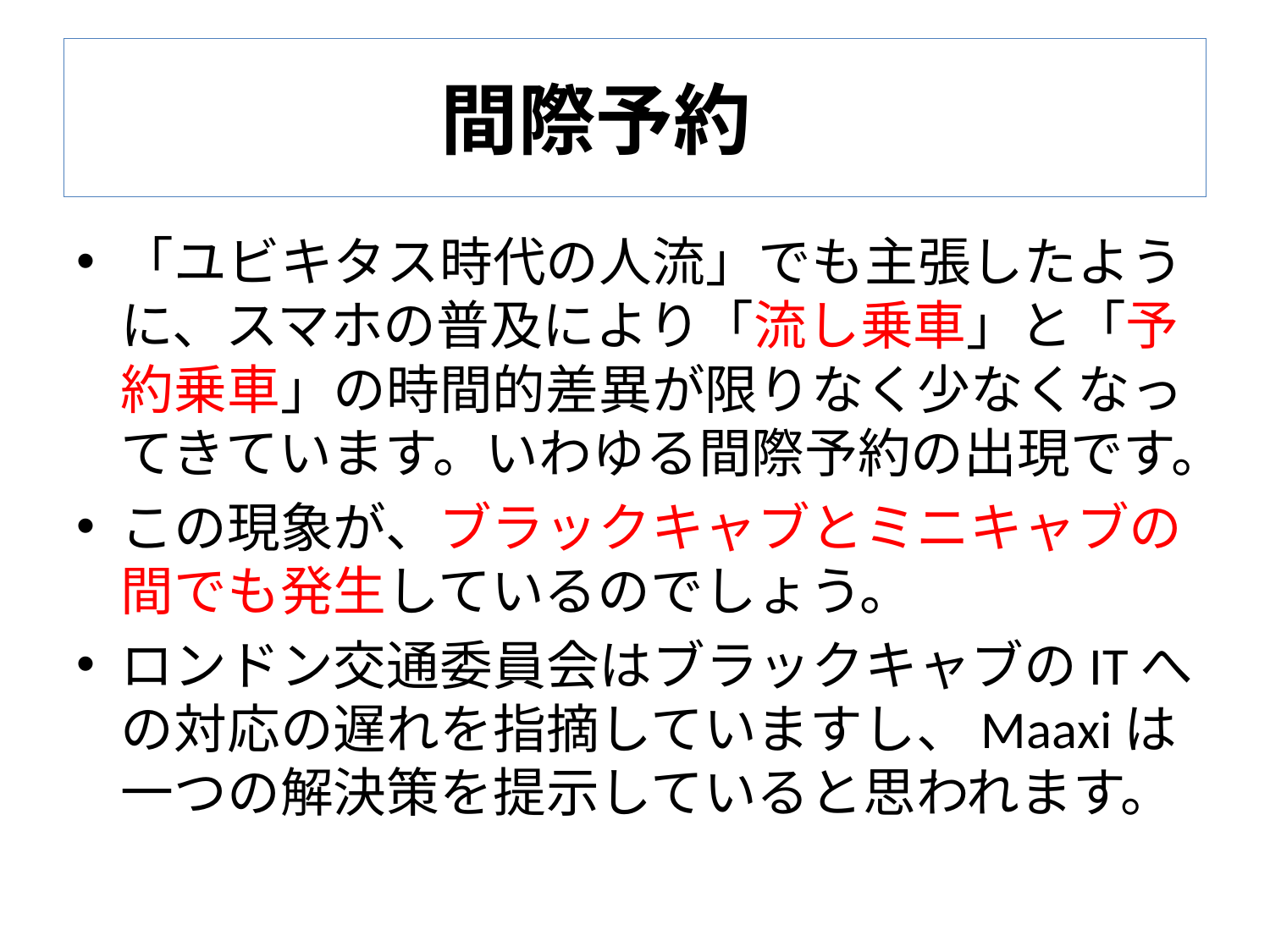

# 間際予約
「ユビキタス時代の人流」でも主張したように、スマホの普及により「流し乗車」と「予約乗車」の時間的差異が限りなく少なくなってきています。いわゆる間際予約の出現です。
この現象が、ブラックキャブとミニキャブの間でも発生しているのでしょう。
ロンドン交通委員会はブラックキャブのITへの対応の遅れを指摘していますし、Maaxiは一つの解決策を提示していると思われます。